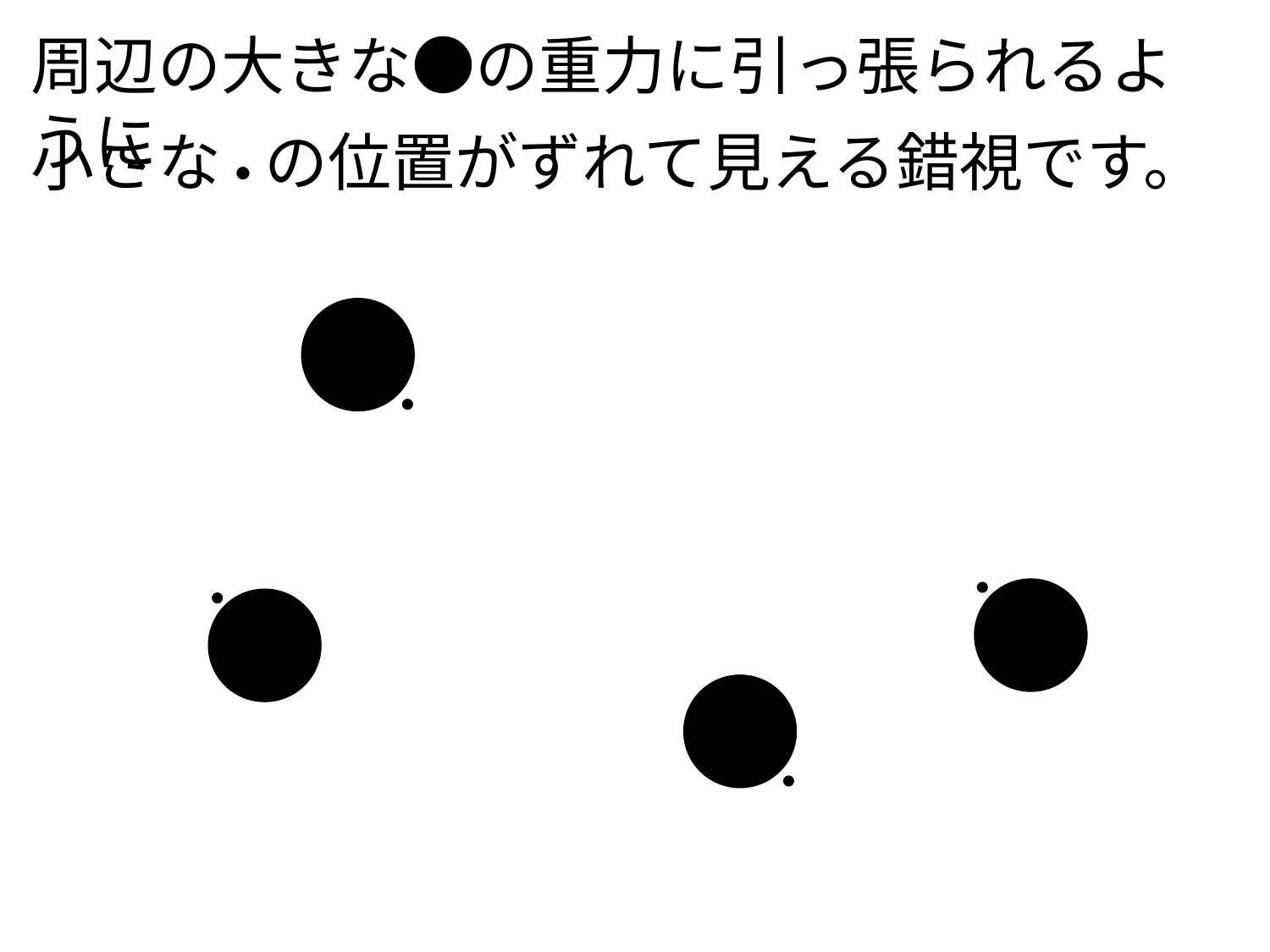

周辺の大きな●の重力に引っ張られるように
小さな ● の位置がずれて見える錯視です。